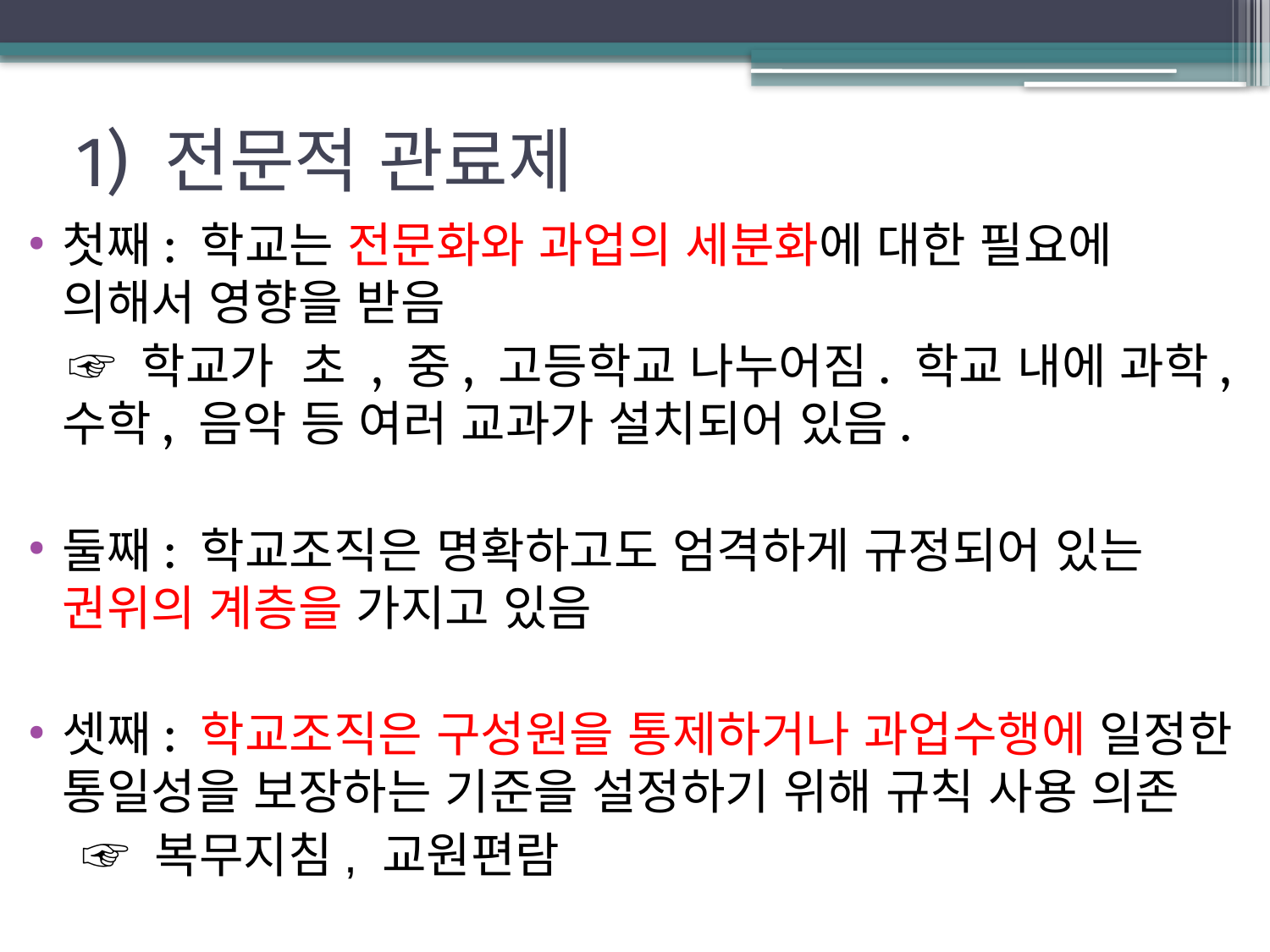

# 1) 전문적 관료제
첫째: 학교는 전문화와 과업의 세분화에 대한 필요에 의해서 영향을 받음
   ☞ 학교가  초 , 중, 고등학교 나누어짐. 학교 내에 과학, 수학, 음악 등 여러 교과가 설치되어 있음.

둘째: 학교조직은 명확하고도 엄격하게 규정되어 있는 권위의 계층을 가지고 있음

셋째: 학교조직은 구성원을 통제하거나 과업수행에 일정한 통일성을 보장하는 기준을 설정하기 위해 규칙 사용 의존
    ☞ 복무지침, 교원편람